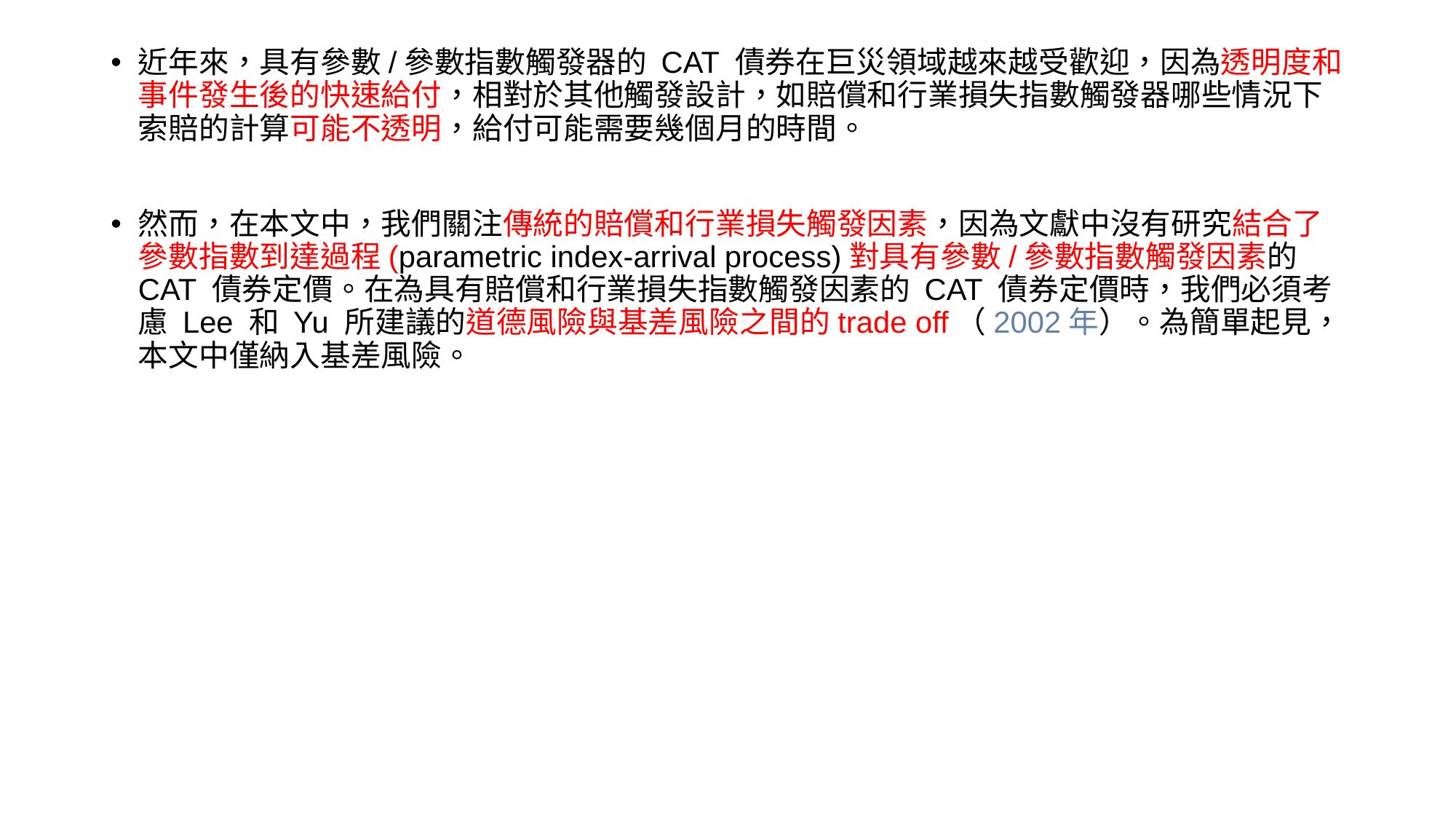

近年來，具有參數/參數指數觸發器的 CAT 債券在巨災領域越來越受歡迎，因為透明度和事件發生後的快速給付，相對於其他觸發設計，如賠償和行業損失指數觸發器哪些情況下索賠的計算可能不透明，給付可能需要幾個月的時間。

然而，在本文中，我們關注傳統的賠償和行業損失觸發因素，因為文獻中沒有研究結合了參數指數到達過程(parametric index-arrival process)對具有參數/參數指數觸發因素的 CAT 債券定價。在為具有賠償和行業損失指數觸發因素的 CAT 債券定價時，我們必須考慮 Lee 和 Yu 所建議的道德風險與基差風險之間的trade off（2002年）。為簡單起見，本文中僅納入基差風險。